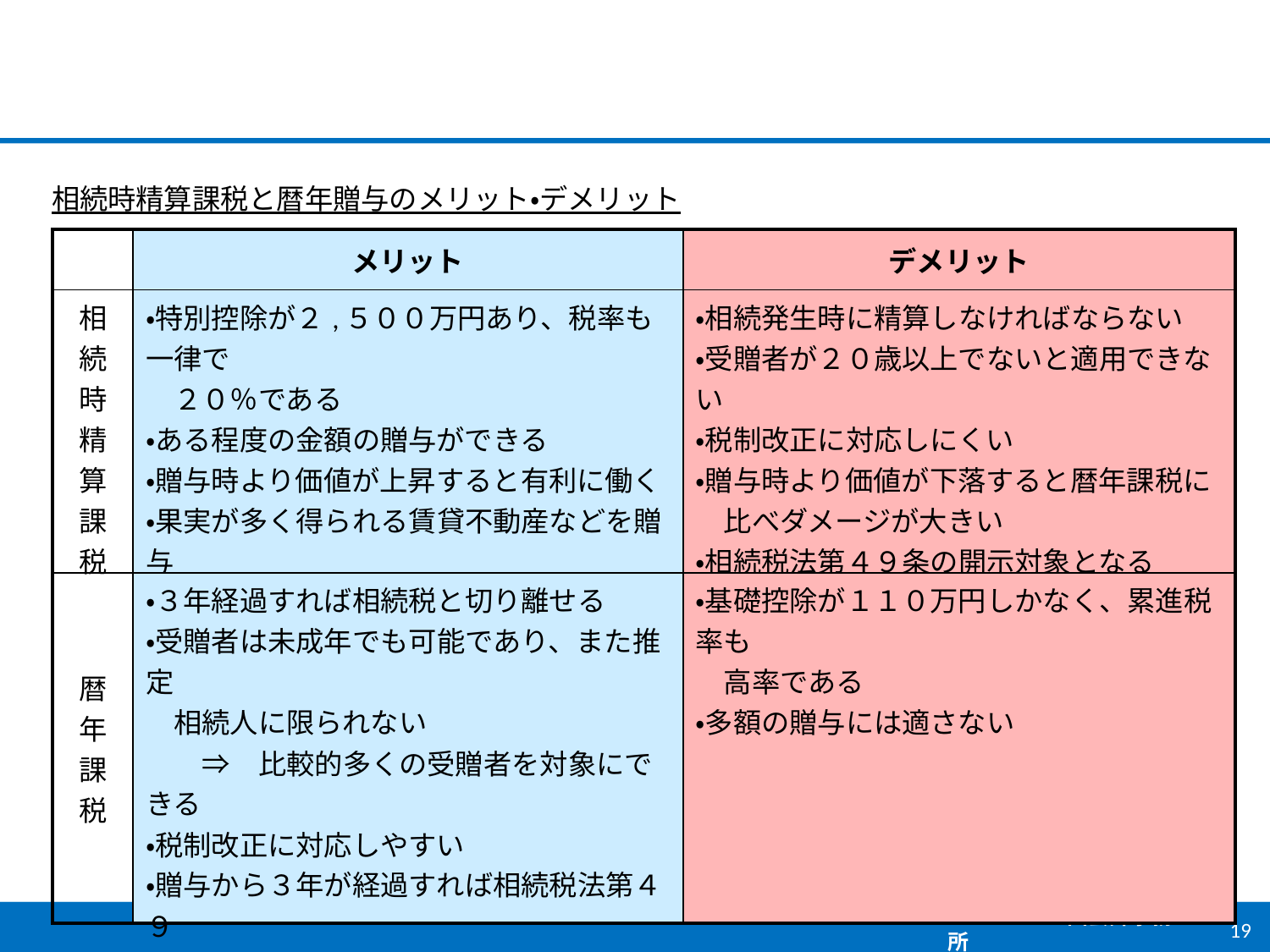

相続時精算課税と暦年贈与のメリット・デメリット
|  | メリット | デメリット |
| --- | --- | --- |
| 相続時精算課税 | ・特別控除が２,５００万円あり、税率も一律で 　２０％である ・ある程度の金額の贈与ができる ・贈与時より価値が上昇すると有利に働く ・果実が多く得られる賃貸不動産などを贈与 　すると有利に働く | ・相続発生時に精算しなければならない ・受贈者が２０歳以上でないと適用できない ・税制改正に対応しにくい ・贈与時より価値が下落すると暦年課税に 　比べダメージが大きい ・相続税法第４９条の開示対象となる |
| 暦年課税 | ・３年経過すれば相続税と切り離せる ・受贈者は未成年でも可能であり、また推定 　相続人に限られない 　　⇒　比較的多くの受贈者を対象にできる ・税制改正に対応しやすい ・贈与から３年が経過すれば相続税法第４９ 　条の開示対象とならない | ・基礎控除が１１０万円しかなく、累進税率も 　高率である ・多額の贈与には適さない |